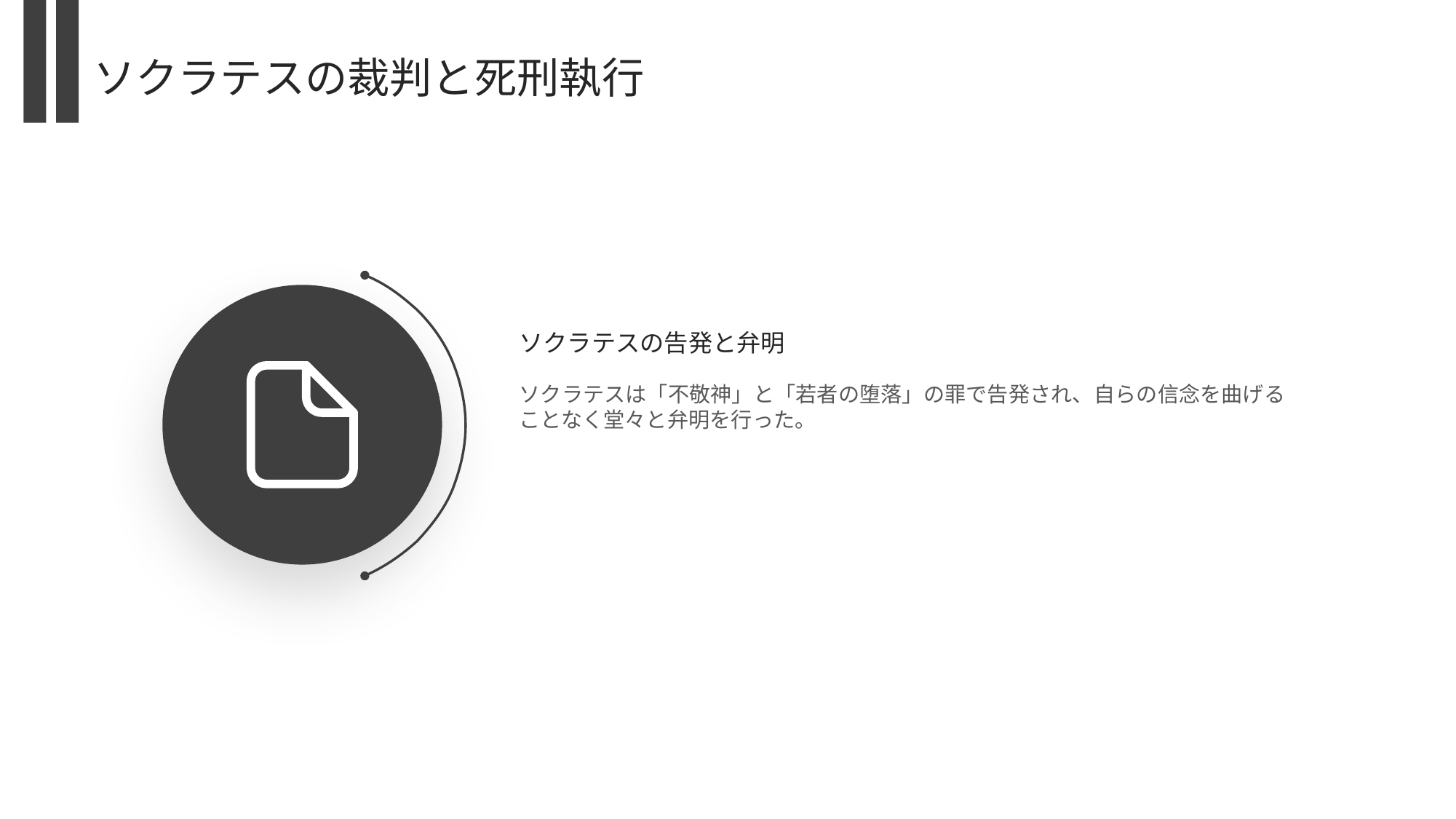

ソクラテスの裁判と死刑執行

ソクラテスの告発と弁明

ソクラテスは「不敬神」と「若者の堕落」の罪で告発され、自らの信念を曲げることなく堂々と弁明を行った。